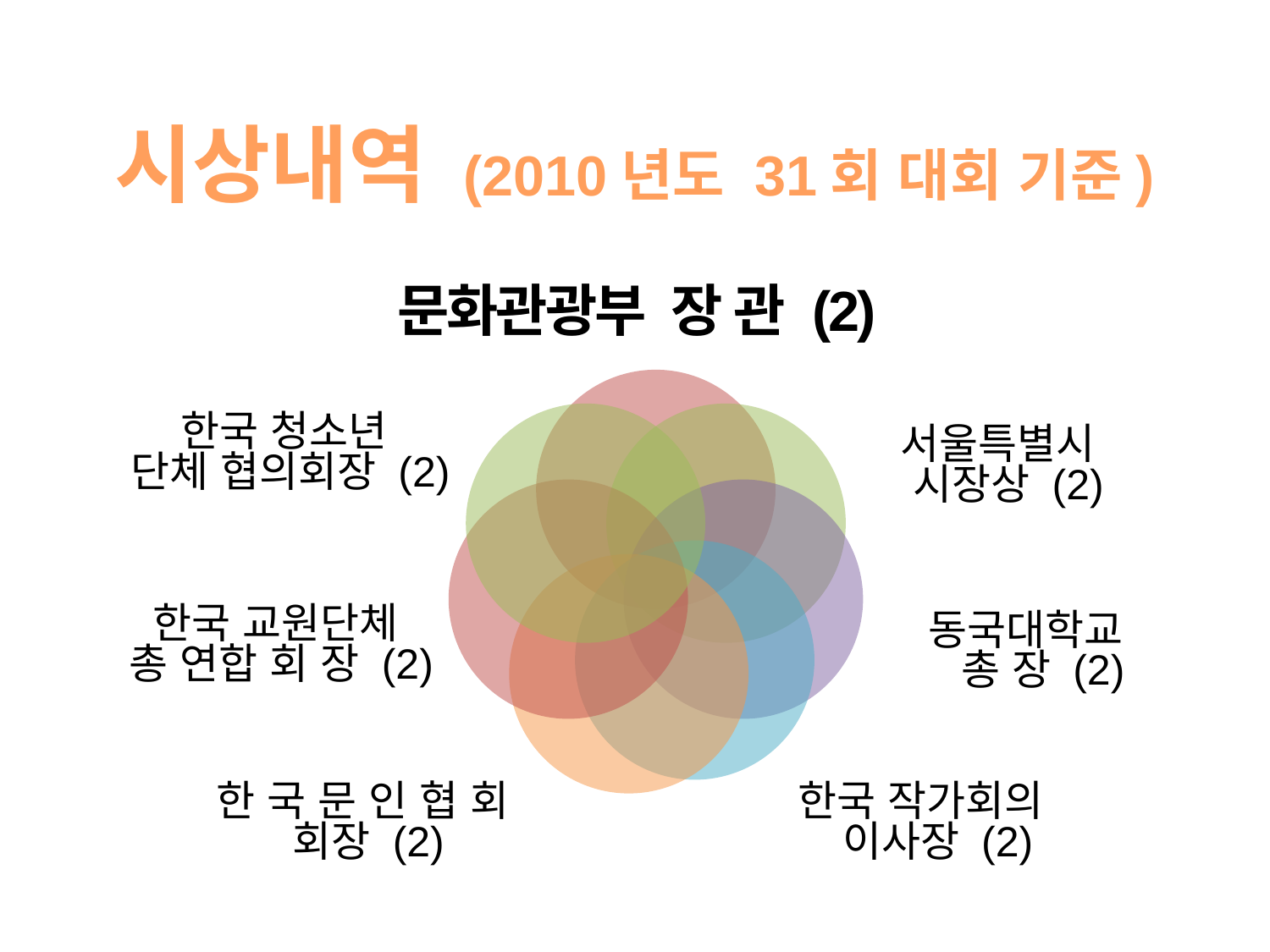

# 시상내역 (2010년도 31회 대회 기준)
문화관광부  장 관 (2)
서울특별시
 시장상 (2)
동국대학교
  총 장 (2)
한국 작가회의
  이사장 (2)
한 국 문 인 협 회
회장 (2)
한국 교원단체
총 연합 회 장 (2)
한국 청소년
단체 협의회장 (2)